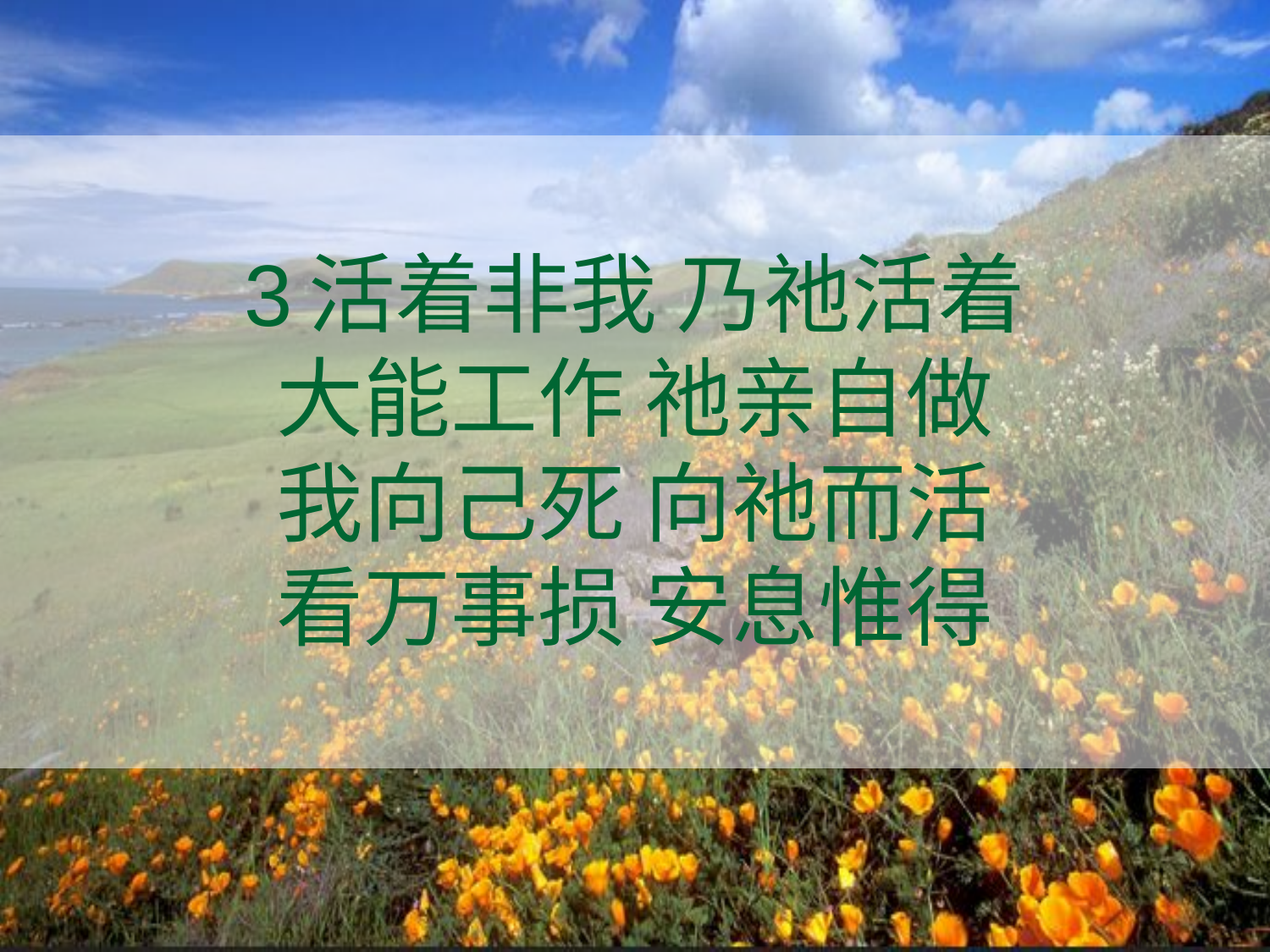

#
3活着非我 乃祂活着
大能工作 祂亲自做
我向己死 向祂而活
看万事损 安息惟得